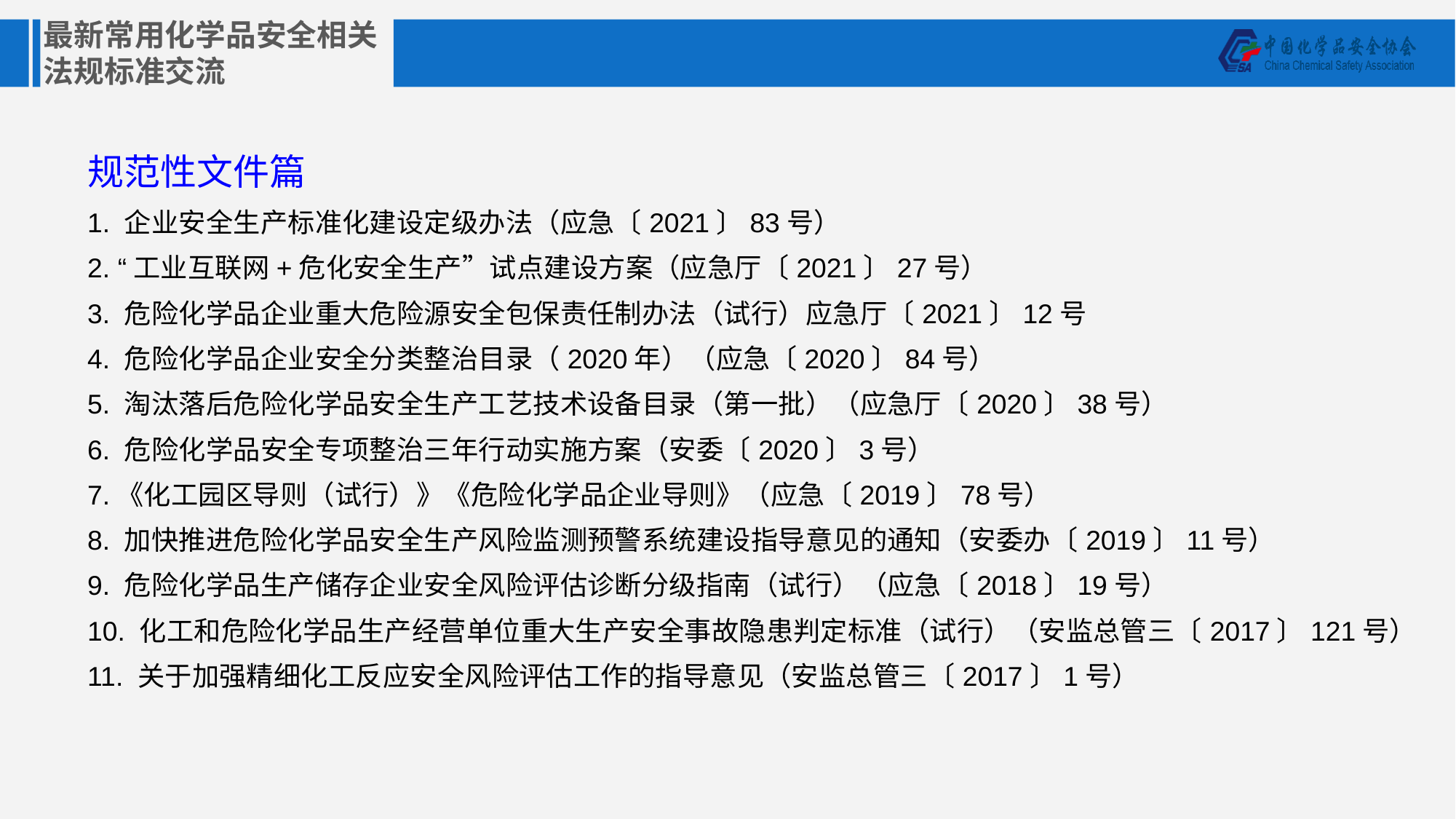

规范性文件篇
1. 企业安全生产标准化建设定级办法（应急〔2021〕83号）
2. “工业互联网+危化安全生产”试点建设方案（应急厅〔2021〕27号）
3. 危险化学品企业重大危险源安全包保责任制办法（试行）应急厅〔2021〕12号
4. 危险化学品企业安全分类整治目录（2020年）（应急〔2020〕84号）
5. 淘汰落后危险化学品安全生产工艺技术设备目录（第一批）（应急厅〔2020〕38号）
6. 危险化学品安全专项整治三年行动实施方案（安委〔2020〕3号）
7.《化工园区导则（试行）》《危险化学品企业导则》（应急〔2019〕78号）
8. 加快推进危险化学品安全生产风险监测预警系统建设指导意见的通知（安委办〔2019〕11号）
9. 危险化学品生产储存企业安全风险评估诊断分级指南（试行）（应急〔2018〕19号）
10. 化工和危险化学品生产经营单位重大生产安全事故隐患判定标准（试行）（安监总管三〔2017〕121号）
11. 关于加强精细化工反应安全风险评估工作的指导意见（安监总管三〔2017〕1号）